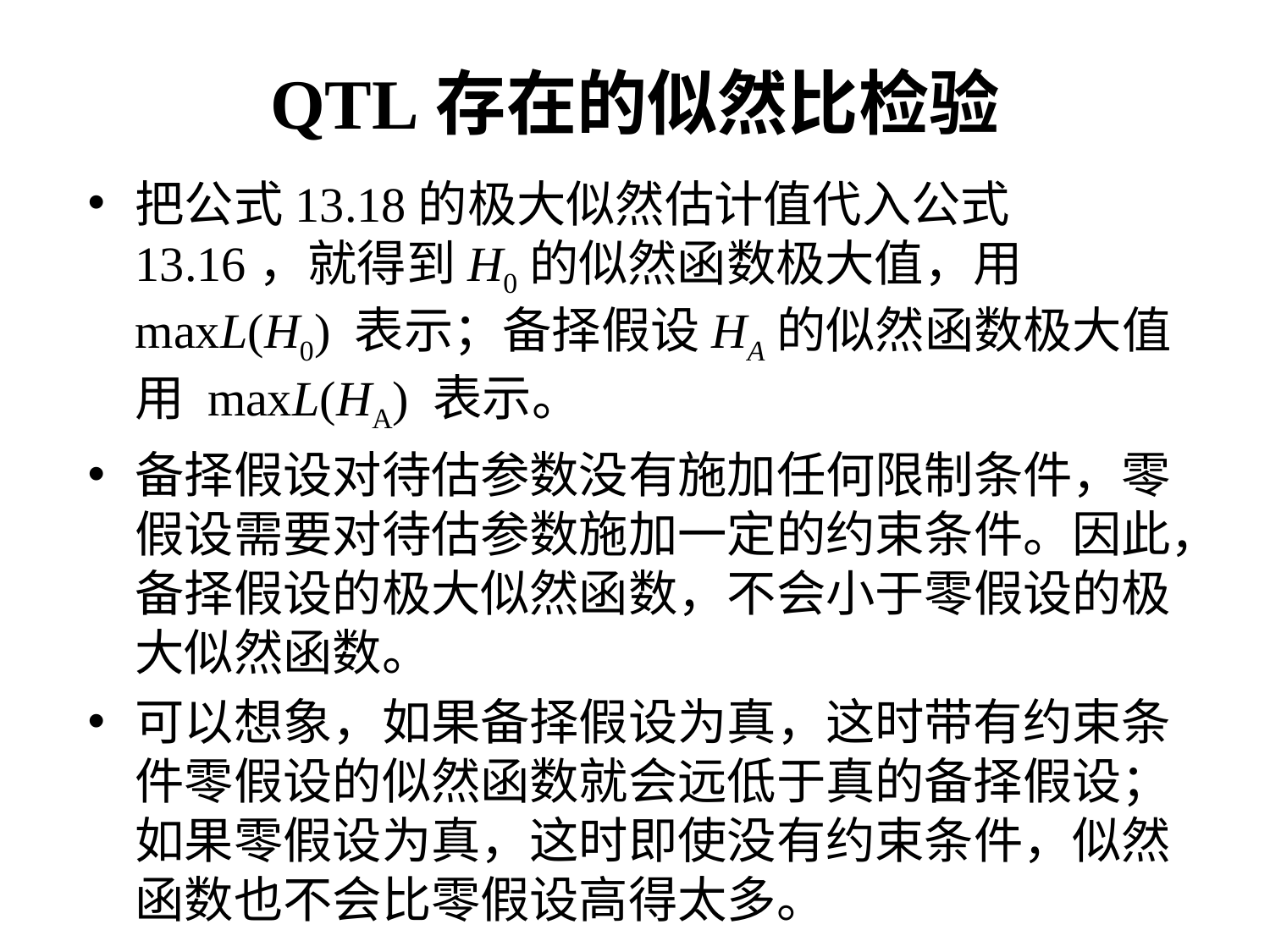

# QTL存在的似然比检验
把公式13.18的极大似然估计值代入公式13.16，就得到H0的似然函数极大值，用 maxL(H0) 表示；备择假设HA的似然函数极大值用 maxL(HA) 表示。
备择假设对待估参数没有施加任何限制条件，零假设需要对待估参数施加一定的约束条件。因此，备择假设的极大似然函数，不会小于零假设的极大似然函数。
可以想象，如果备择假设为真，这时带有约束条件零假设的似然函数就会远低于真的备择假设；如果零假设为真，这时即使没有约束条件，似然函数也不会比零假设高得太多。